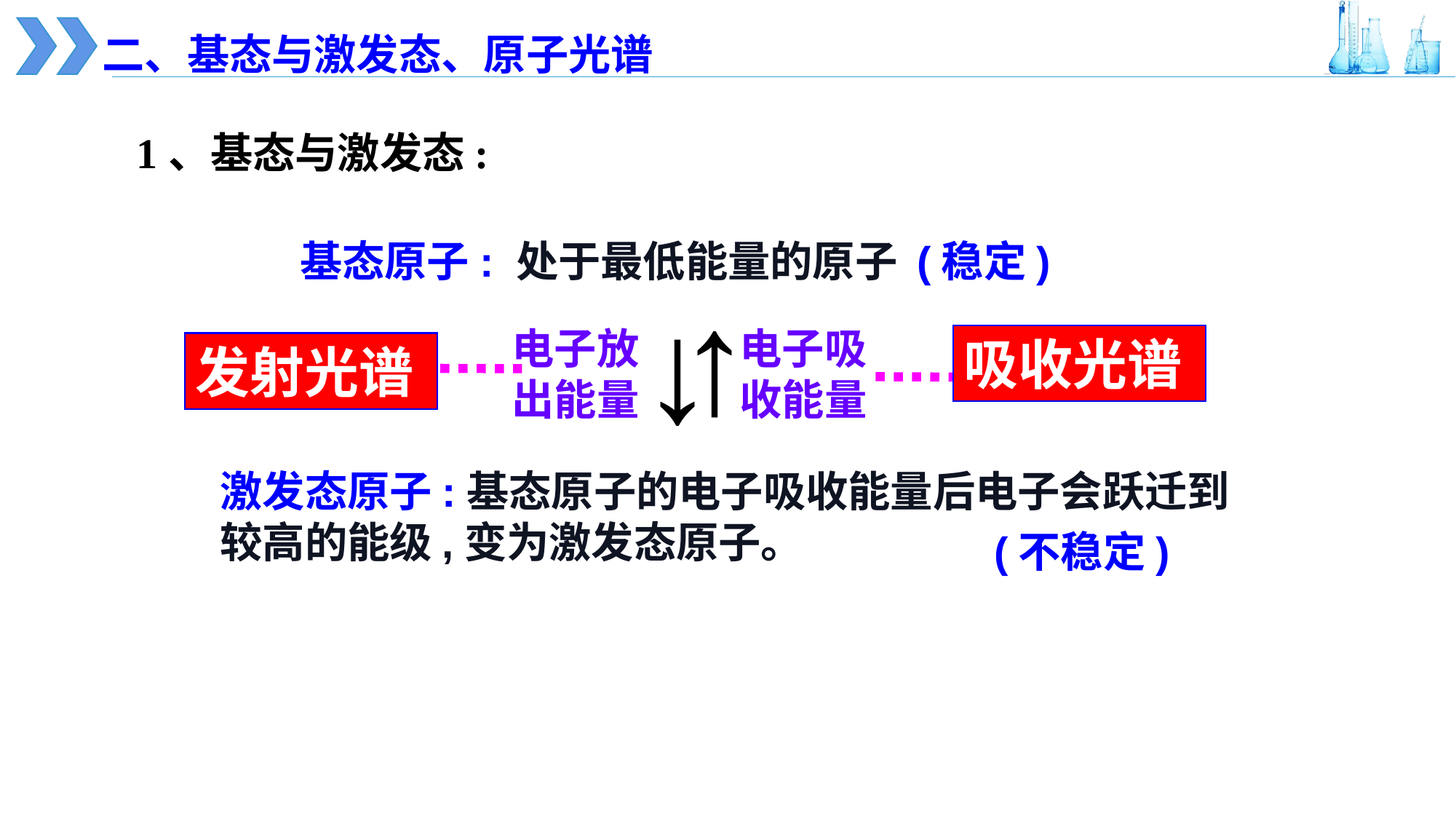

二、基态与激发态、原子光谱
1、基态与激发态:
基态原子: 处于最低能量的原子 (稳定)
↓
↓
电子放出能量
电子吸收能量
吸收光谱
发射光谱

激发态原子:基态原子的电子吸收能量后电子会跃迁到较高的能级,变为激发态原子。
(不稳定)